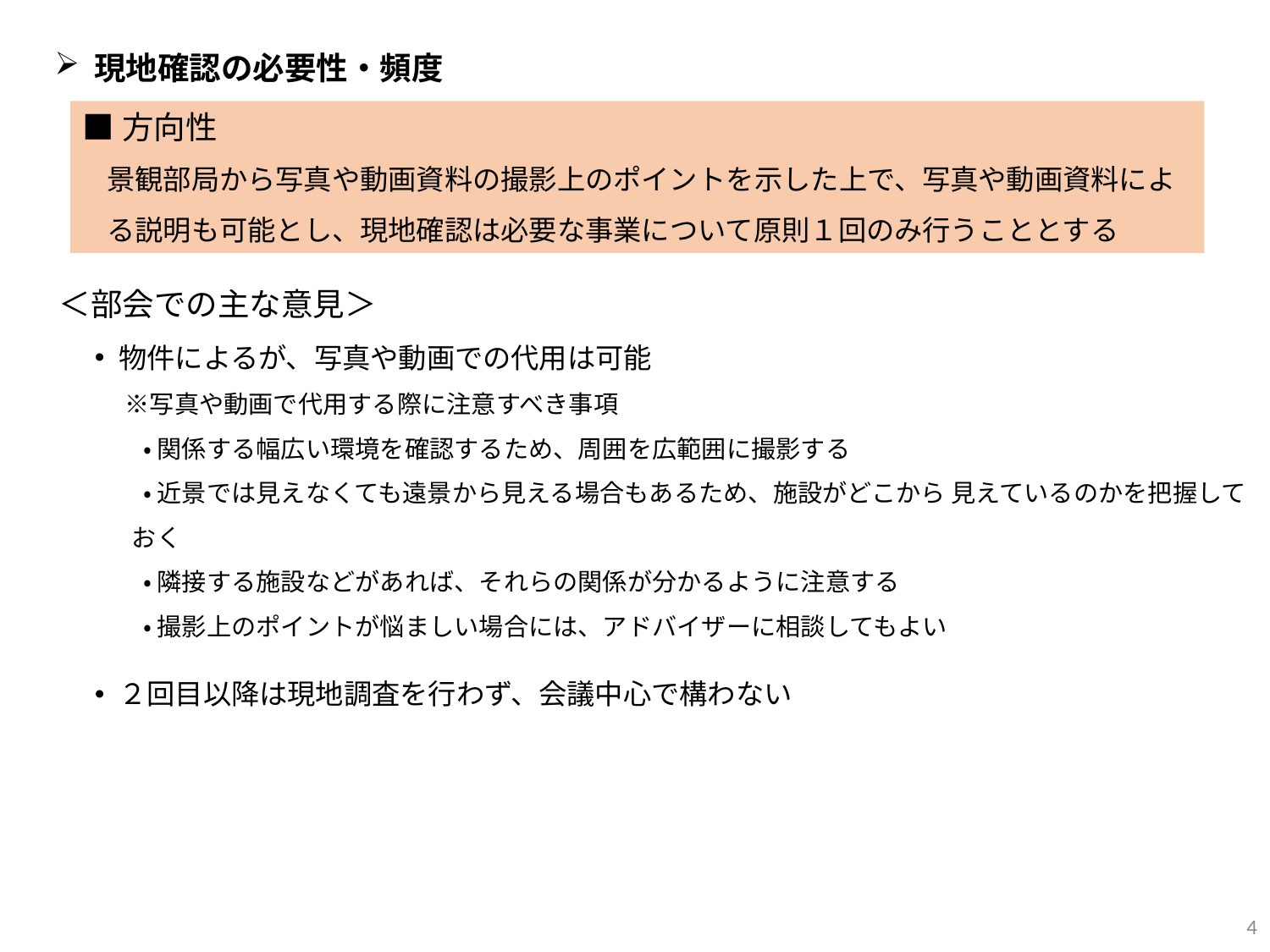

現地確認の必要性・頻度
■方向性
景観部局から写真や動画資料の撮影上のポイントを示した上で、写真や動画資料による説明も可能とし、現地確認は必要な事業について原則１回のみ行うこととする
＜部会での主な意見＞
物件によるが、写真や動画での代用は可能
　 ※写真や動画で代用する際に注意すべき事項
 ・ 関係する幅広い環境を確認するため、周囲を広範囲に撮影する
 ・ 近景では見えなくても遠景から見える場合もあるため、施設がどこから 見えているのかを把握しておく
 ・ 隣接する施設などがあれば、それらの関係が分かるように注意する
 ・ 撮影上のポイントが悩ましい場合には、アドバイザーに相談してもよい

２回目以降は現地調査を行わず、会議中心で構わない
4